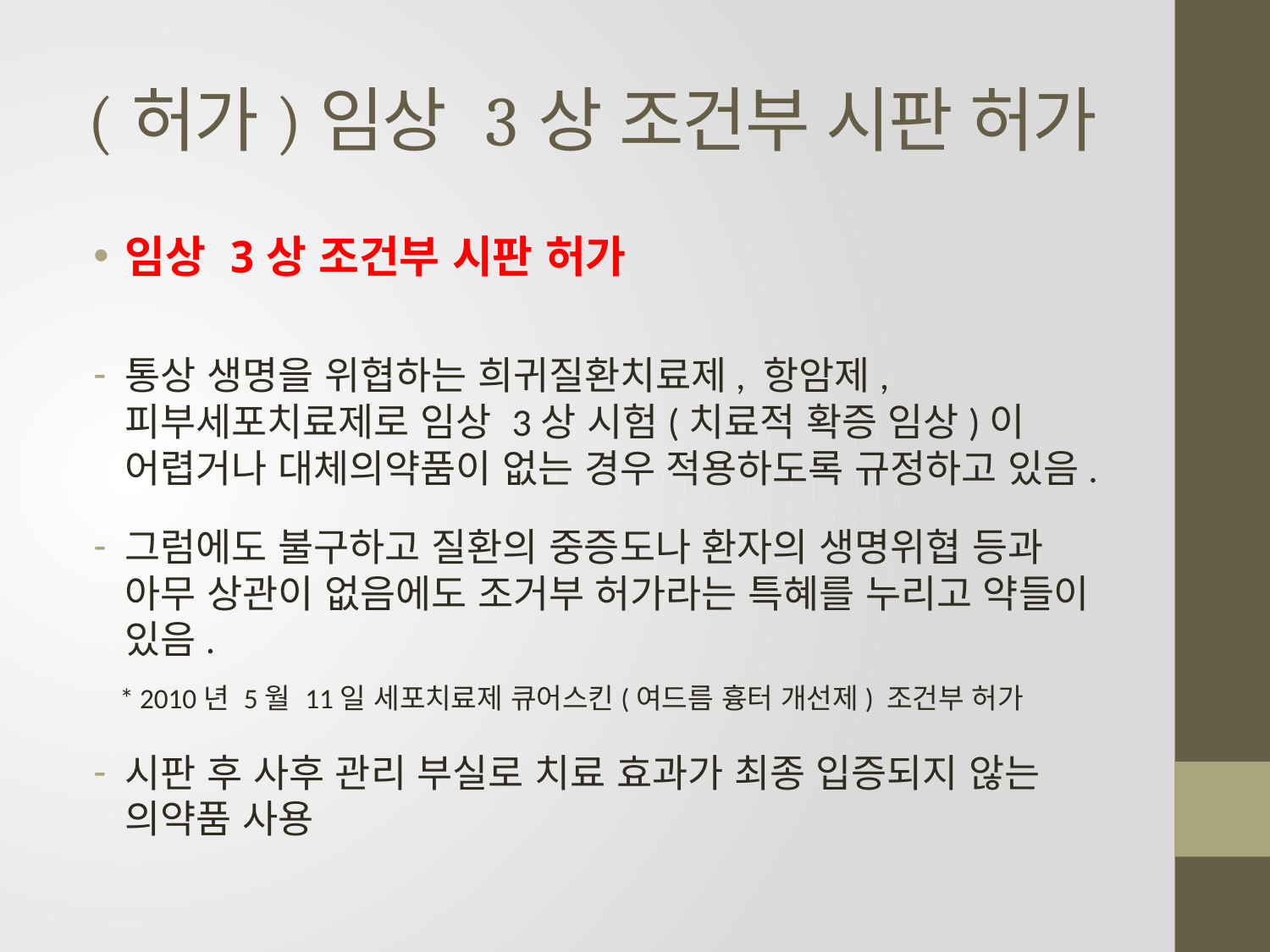

# (허가)임상 3상 조건부 시판 허가
임상 3상 조건부 시판 허가

통상 생명을 위협하는 희귀질환치료제, 항암제, 피부세포치료제로 임상 3상 시험(치료적 확증 임상)이 어렵거나 대체의약품이 없는 경우 적용하도록 규정하고 있음.

그럼에도 불구하고 질환의 중증도나 환자의 생명위협 등과 아무 상관이 없음에도 조거부 허가라는 특혜를 누리고 약들이 있음.
   * 2010년 5월 11일 세포치료제 큐어스킨(여드름 흉터 개선제) 조건부 허가

시판 후 사후 관리 부실로 치료 효과가 최종 입증되지 않는 의약품 사용